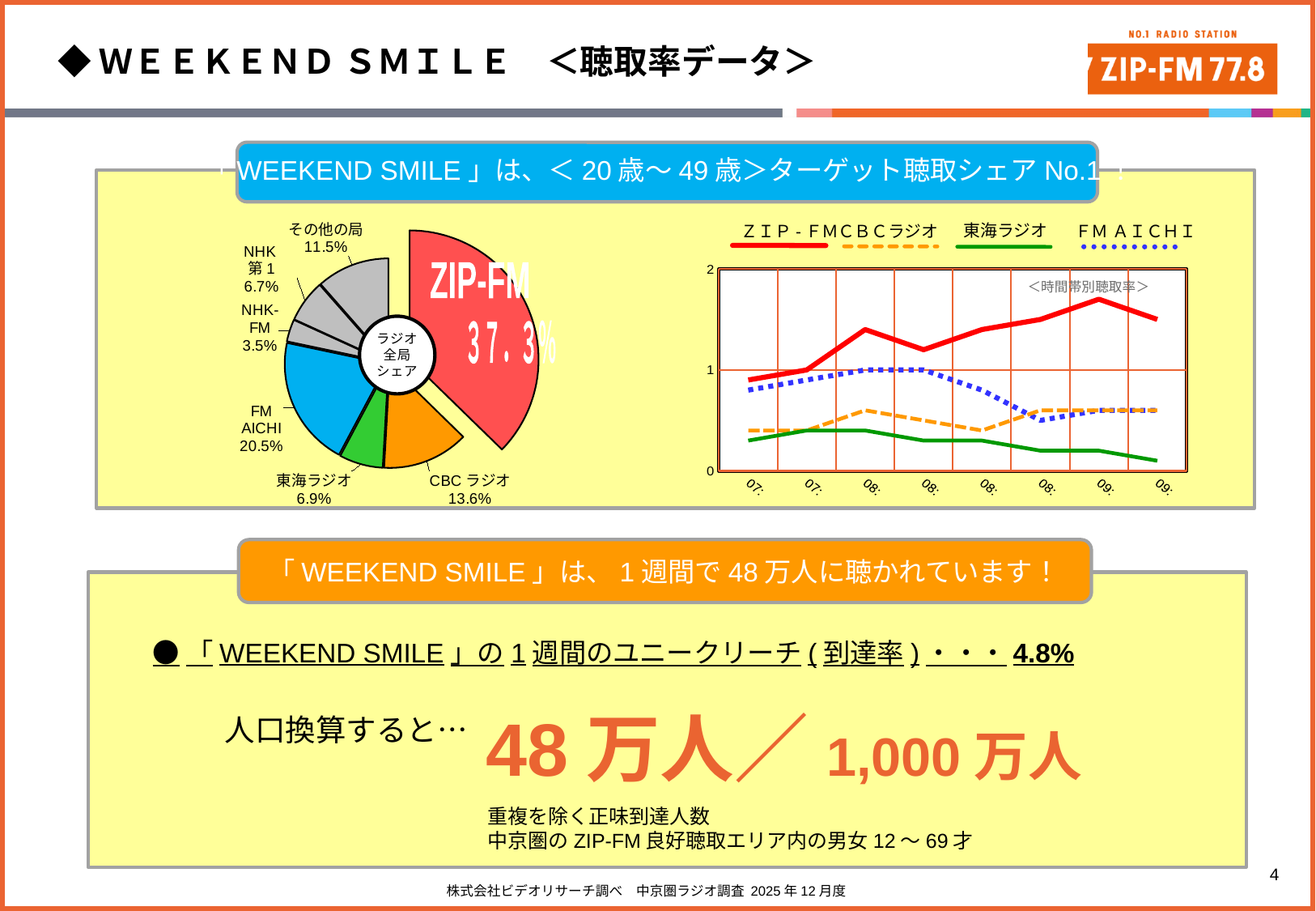

◆ＷＥＥＫＥＮＤ ＳＭＩＬＥ　＜聴取率データ＞

「WEEKEND SMILE」は、＜20歳～49歳＞ターゲット聴取シェアNo.1！

### Chart

| Category | 7:30-10:00  |
|---|---|
| ZIP-FM | 37.3 |
| CBCラジオ | 13.6 |
| 東海ラジオ | 6.9 |
| FM AICHI | 20.5 |
| NHK-FM | 3.5 |
| NHK第1 | 6.7 |
| その他の局 | 11.5 |

### Chart

| Category | 7:30-10:00  |
|---|---|
| ZIP-FM | 37.3 |
| CBCラジオ | 13.6 |
| 東海ラジオ | 6.9 |
| FM AICHI | 20.5 |
| NHK-FM | 3.5 |
| NHK第1 | 6.7 |
| その他の局 | 11.5 |
ZIP-FM
３７．３％
東海ラジオ
ＦＭ ＡＩＣＨＩ
ＺＩＰ-ＦＭ
ＣＢＣラジオ

### Chart

| Category |
|---|

[unsupported chart]

＜時間帯別聴取率＞

「WEEKEND SMILE」は、1週間で48万人に聴かれています！

●「WEEKEND SMILE」の1週間のユニークリーチ(到達率)・・・4.8%
48万人／1,000万人
人口換算すると…
重複を除く正味到達人数
中京圏のZIP-FM良好聴取エリア内の男女12～69才
株式会社ビデオリサーチ調べ　中京圏ラジオ調査 2025年12月度